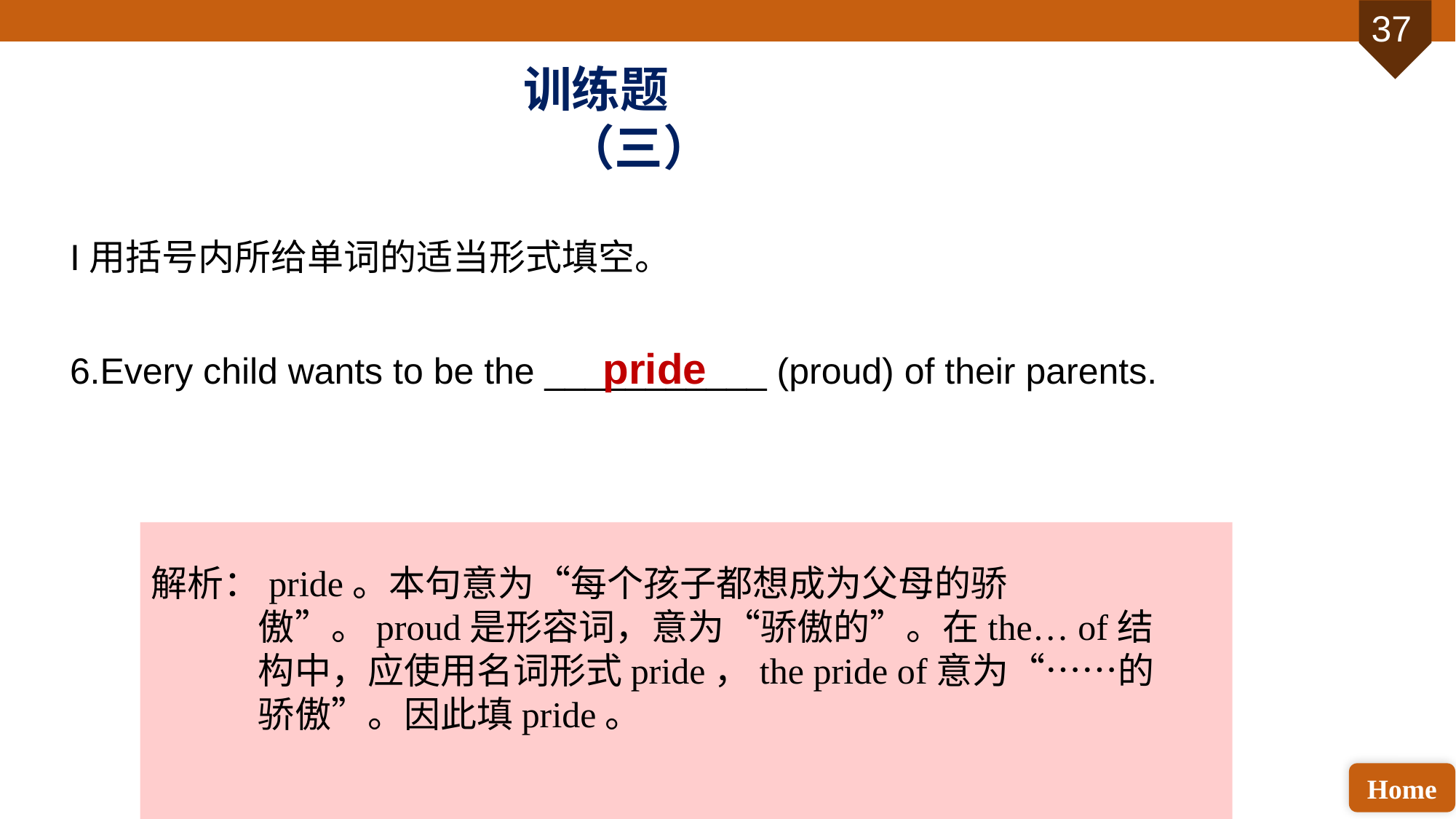

训练题（三）
I用括号内所给单词的适当形式填空。

6.Every child wants to be the ___________ (proud) of their parents.
pride

解析：pride。本句意为“每个孩子都想成为父母的骄傲”。proud是形容词，意为“骄傲的”。在the… of结构中，应使用名词形式pride，the pride of意为“……的骄傲”。因此填pride。